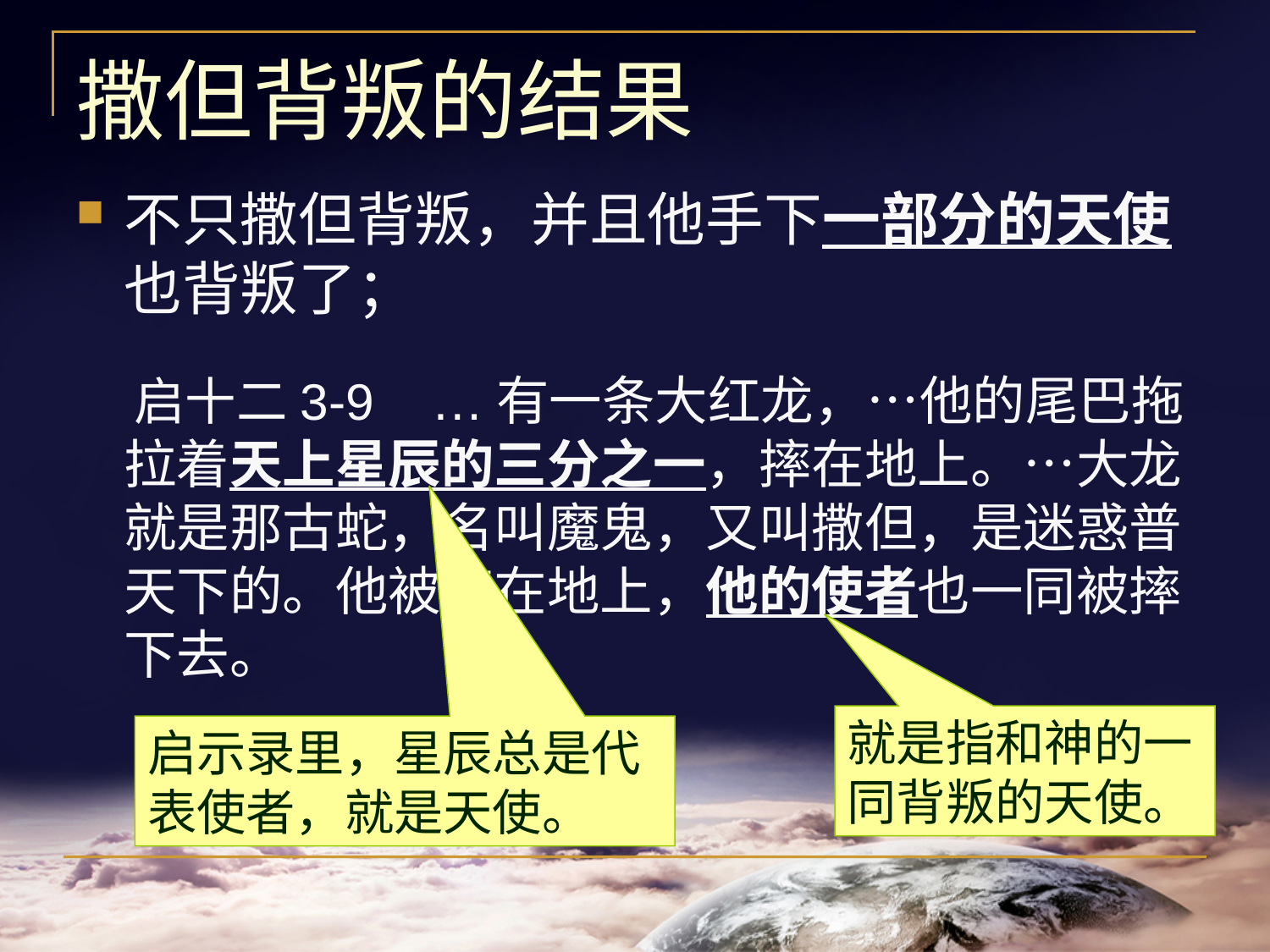

# 撒但背叛的结果
不只撒但背叛，并且他手下一部分的天使也背叛了；

    启十二3-9    …有一条大红龙，…他的尾巴拖拉着天上星辰的三分之一，摔在地上。…大龙就是那古蛇，名叫魔鬼，又叫撒但，是迷惑普天下的。他被摔在地上，他的使者也一同被摔下去。

就是指和神的一同背叛的天使。
启示录里，星辰总是代表使者，就是天使。